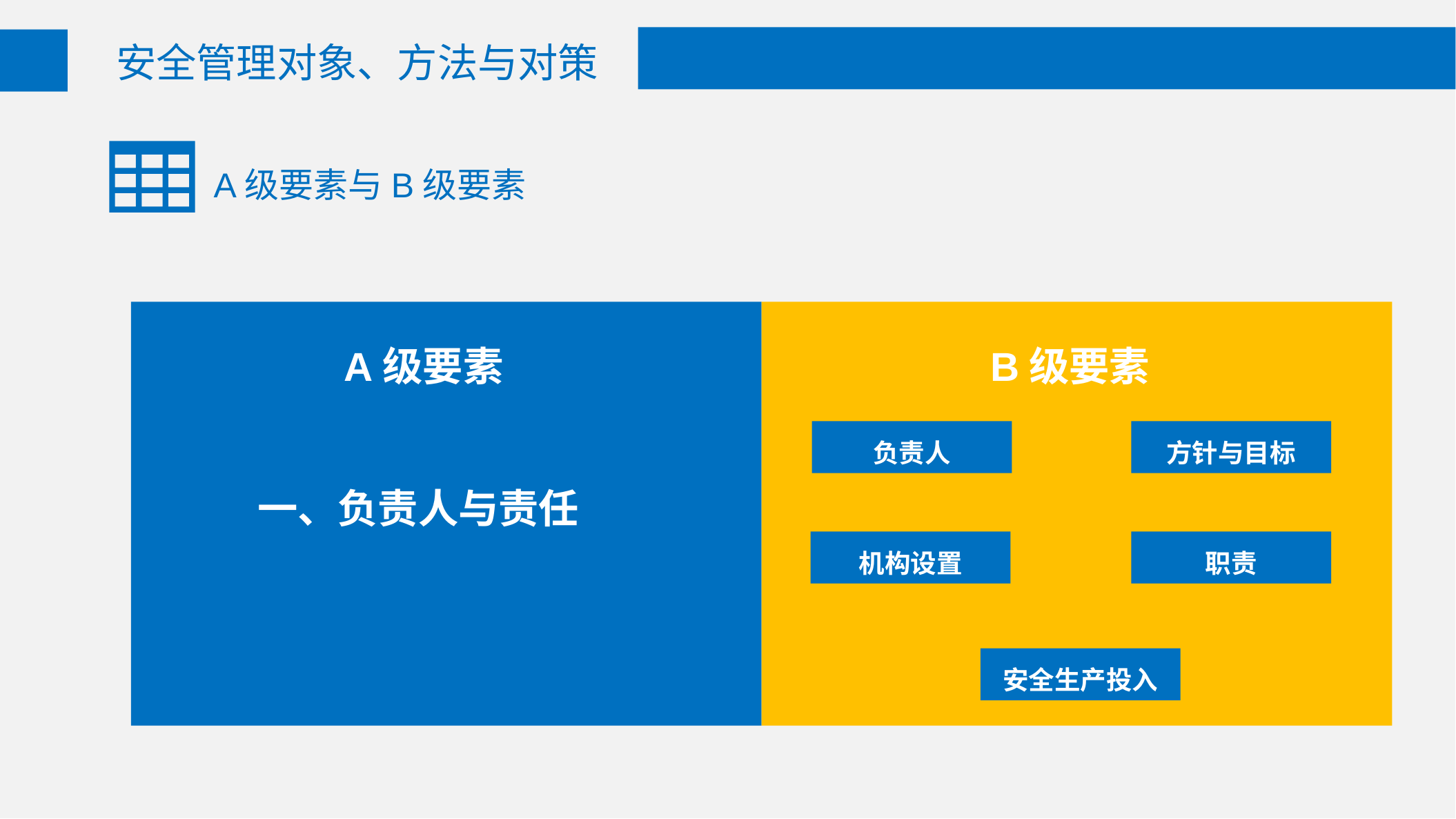

安全管理对象、方法与对策

A级要素与B级要素

A级要素
B级要素
负责人
方针与目标
一、负责人与责任
机构设置
职责
安全生产投入